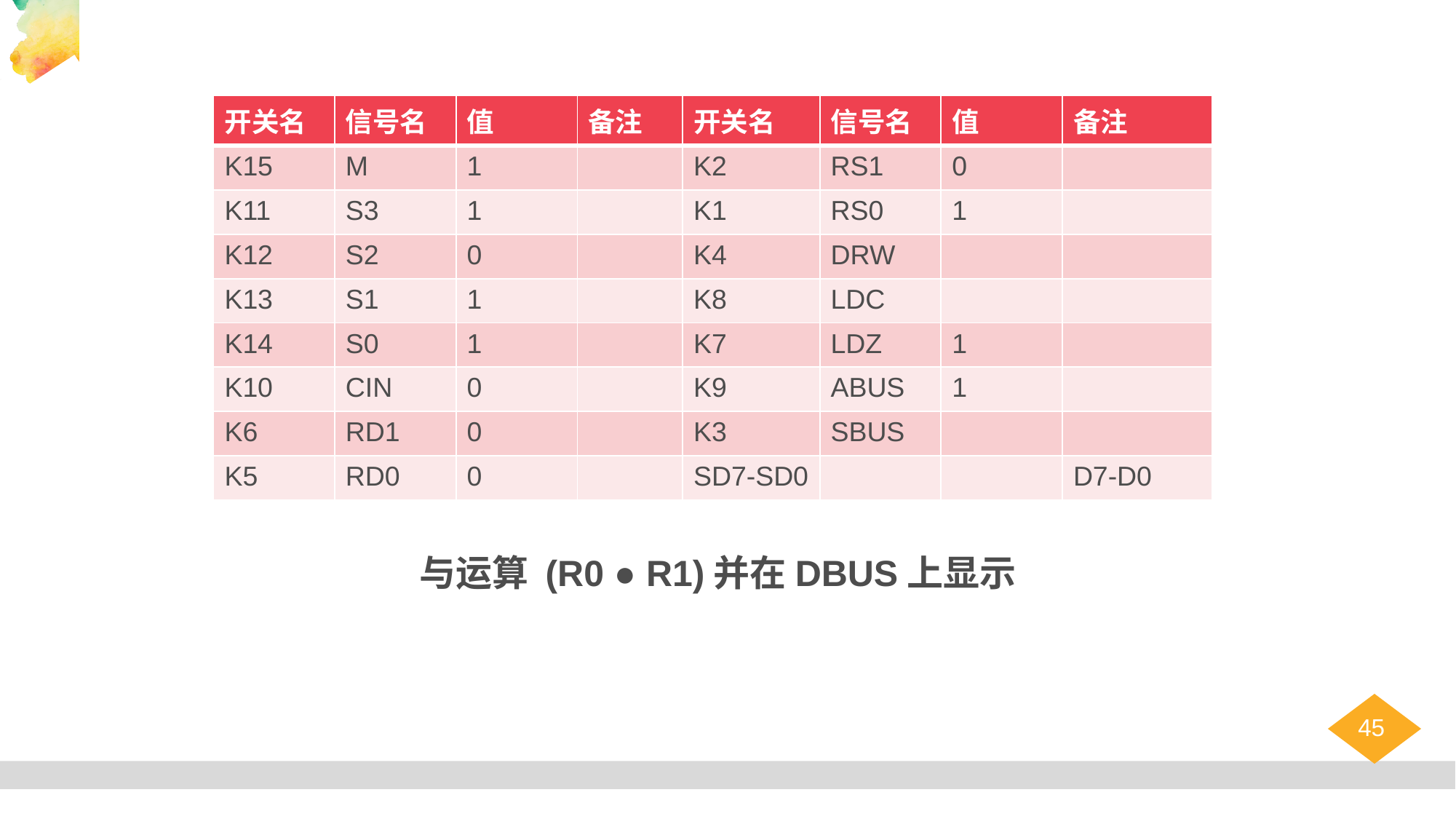

| 开关名 | 信号名 | 值 | 备注 | 开关名 | 信号名 | 值 | 备注 |
| --- | --- | --- | --- | --- | --- | --- | --- |
| K15 | M | 1 |  | K2 | RS1 | 0 |  |
| K11 | S3 | 1 |  | K1 | RS0 | 1 |  |
| K12 | S2 | 0 |  | K4 | DRW |  |  |
| K13 | S1 | 1 |  | K8 | LDC |  |  |
| K14 | S0 | 1 |  | K7 | LDZ | 1 |  |
| K10 | CIN | 0 |  | K9 | ABUS | 1 |  |
| K6 | RD1 | 0 |  | K3 | SBUS |  |  |
| K5 | RD0 | 0 |  | SD7-SD0 |  |  | D7-D0 |
与运算 (R0 ● R1)并在DBUS上显示